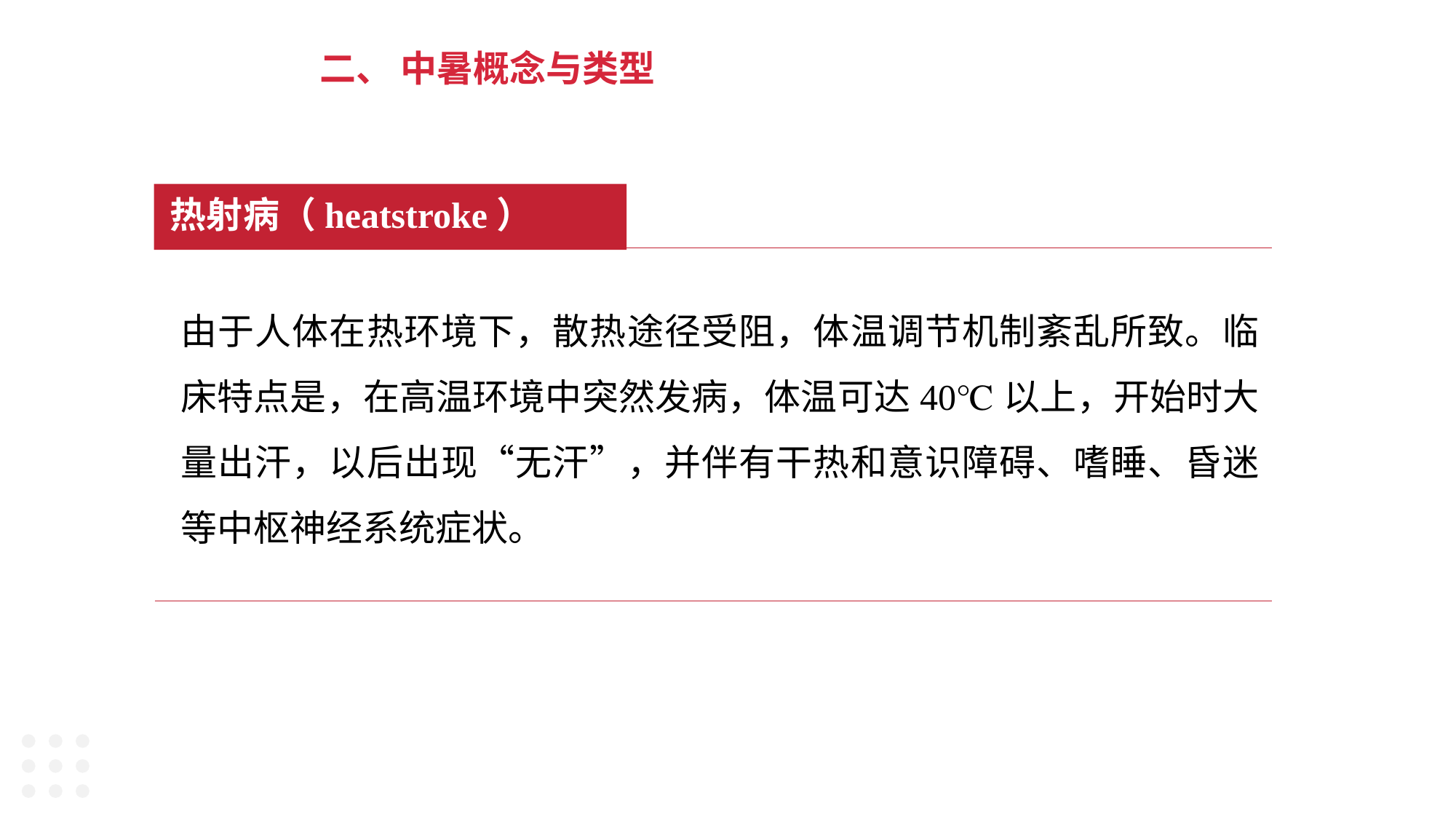

二、 中暑概念与类型

热射病（heatstroke）
由于人体在热环境下，散热途径受阻，体温调节机制紊乱所致。临床特点是，在高温环境中突然发病，体温可达40℃以上，开始时大量出汗，以后出现“无汗”，并伴有干热和意识障碍、嗜睡、昏迷等中枢神经系统症状。